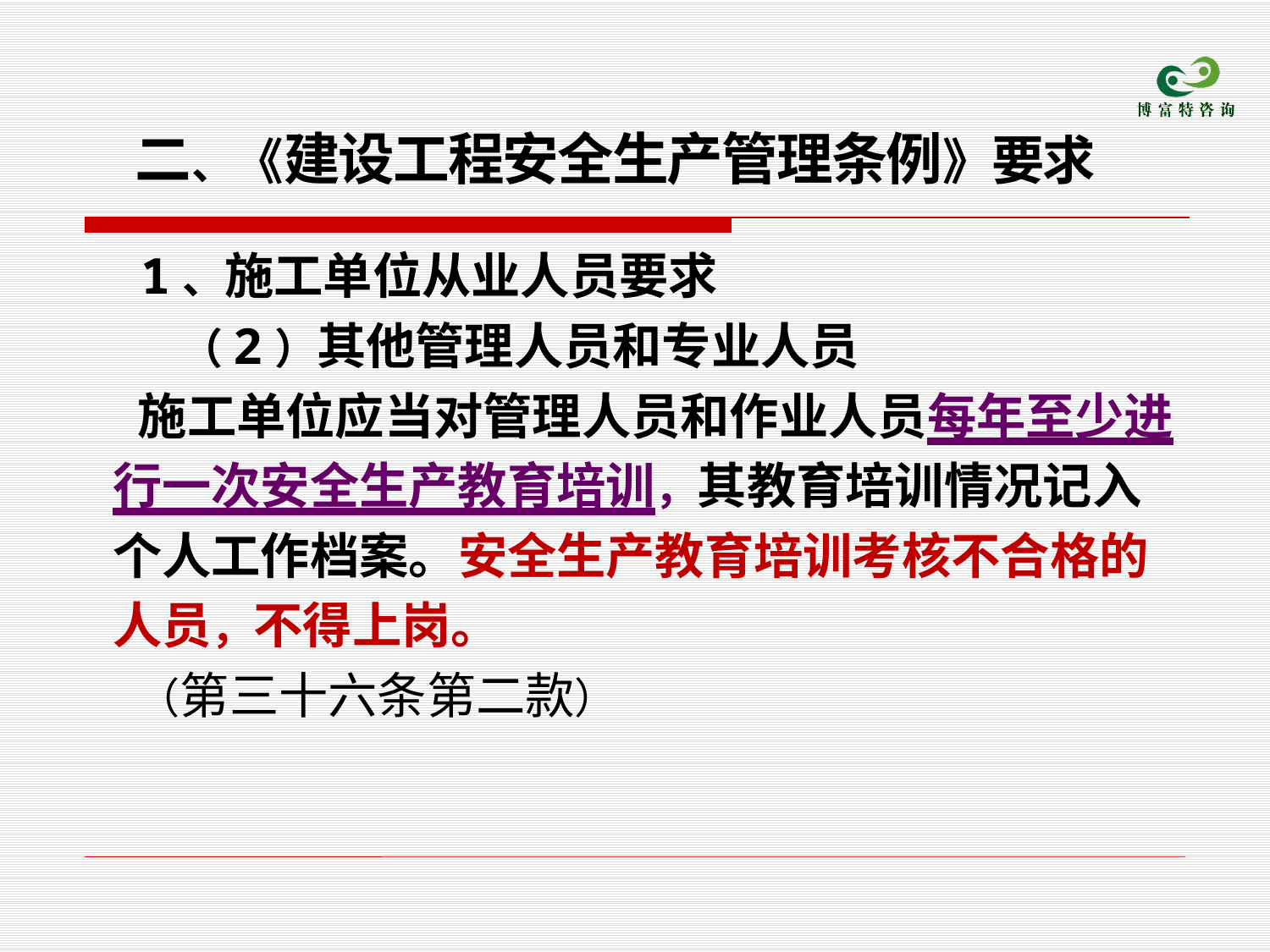

二、《建设工程安全生产管理条例》要求
　      1、施工单位从业人员要求
  　　（2）其他管理人员和专业人员
       施工单位应当对管理人员和作业人员每年至少进行一次安全生产教育培训，其教育培训情况记入个人工作档案。安全生产教育培训考核不合格的人员，不得上岗。
       （第三十六条第二款）